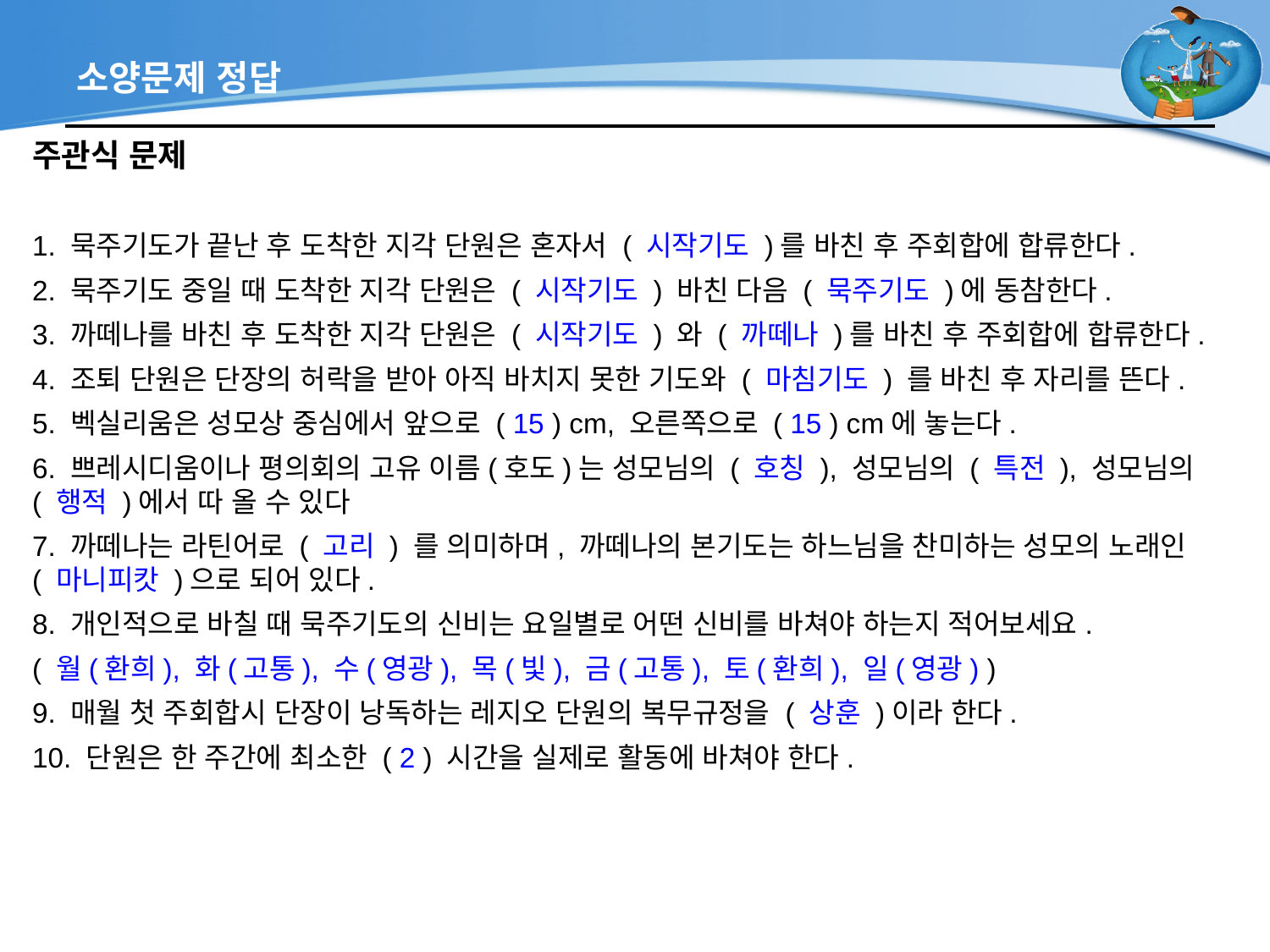

# 소양문제 정답
주관식 문제

1. 묵주기도가 끝난 후 도착한 지각 단원은 혼자서 ( 시작기도 )를 바친 후 주회합에 합류한다.
2. 묵주기도 중일 때 도착한 지각 단원은 ( 시작기도 ) 바친 다음 ( 묵주기도 )에 동참한다.
3. 까떼나를 바친 후 도착한 지각 단원은 ( 시작기도 ) 와 ( 까떼나 )를 바친 후 주회합에 합류한다.
4. 조퇴 단원은 단장의 허락을 받아 아직 바치지 못한 기도와 ( 마침기도 ) 를 바친 후 자리를 뜬다.
5. 벡실리움은 성모상 중심에서 앞으로 ( 15 ) cm, 오른쪽으로 ( 15 ) cm에 놓는다.
6. 쁘레시디움이나 평의회의 고유 이름(호도)는 성모님의 ( 호칭 ), 성모님의 ( 특전 ), 성모님의 ( 행적 )에서 따 올 수 있다
7. 까떼나는 라틴어로 ( 고리 ) 를 의미하며, 까떼나의 본기도는 하느님을 찬미하는 성모의 노래인 ( 마니피캇 )으로 되어 있다.
8. 개인적으로 바칠 때 묵주기도의 신비는 요일별로 어떤 신비를 바쳐야 하는지 적어보세요.
( 월(환희), 화(고통), 수(영광), 목(빛), 금(고통), 토(환희), 일(영광) )
9. 매월 첫 주회합시 단장이 낭독하는 레지오 단원의 복무규정을 ( 상훈 )이라 한다.
10. 단원은 한 주간에 최소한 ( 2 ) 시간을 실제로 활동에 바쳐야 한다.